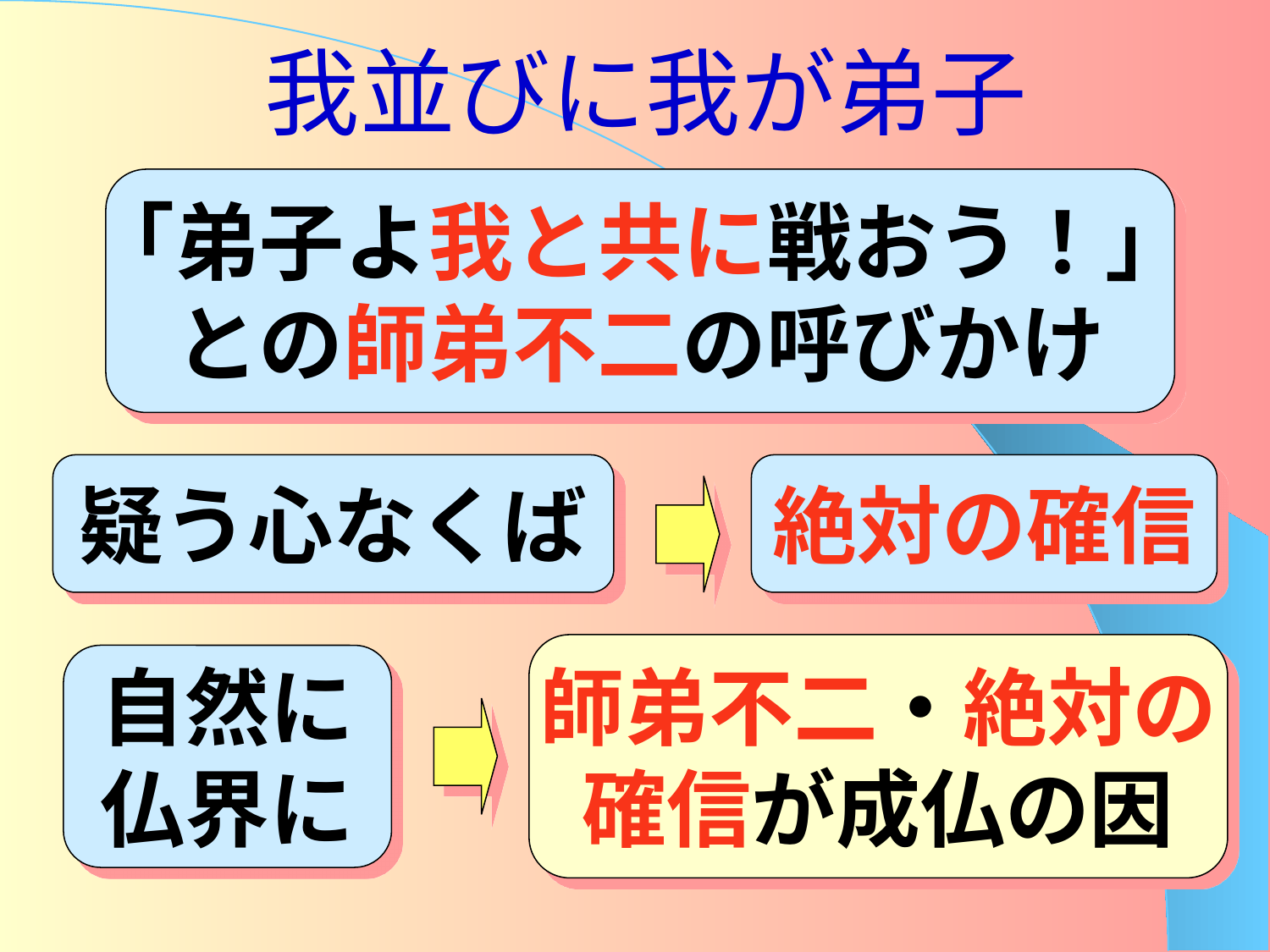

# 我並びに我が弟子
「弟子よ我と共に戦おう！」
との師弟不二の呼びかけ
疑う心なくば
絶対の確信

師弟不二・絶対の
確信が成仏の因
自然に
仏界に